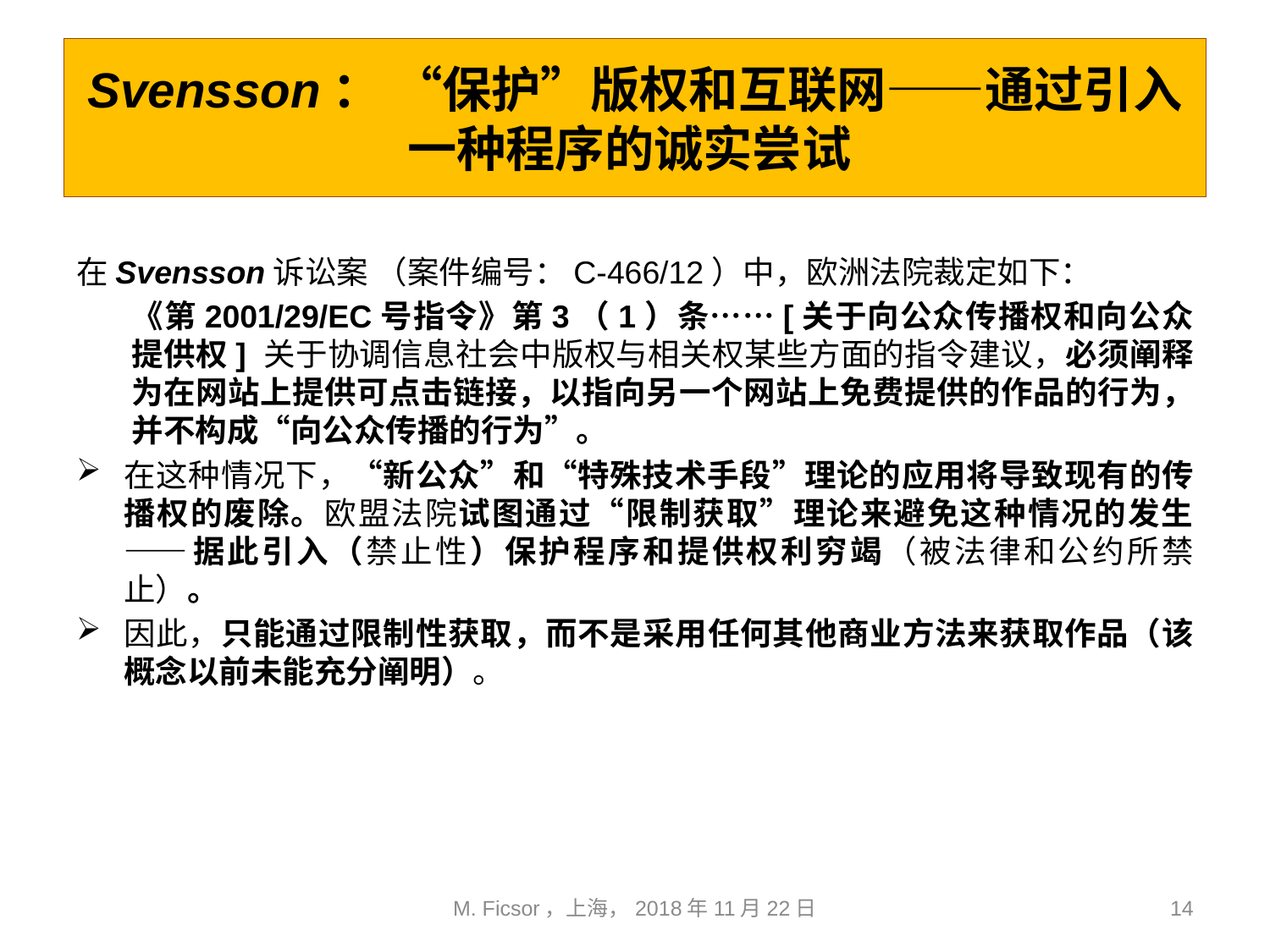

# Svensson： “保护”版权和互联网——通过引入一种程序的诚实尝试

在Svensson诉讼案 （案件编号：C-466/12）中，欧洲法院裁定如下：
《第2001/29/EC号指令》第3（1）条……[关于向公众传播权和向公众提供权] 关于协调信息社会中版权与相关权某些方面的指令建议，必须阐释为在网站上提供可点击链接，以指向另一个网站上免费提供的作品的行为，并不构成“向公众传播的行为”。
在这种情况下，“新公众”和“特殊技术手段”理论的应用将导致现有的传播权的废除。欧盟法院试图通过“限制获取”理论来避免这种情况的发生——据此引入（禁止性）保护程序和提供权利穷竭（被法律和公约所禁止）。
因此，只能通过限制性获取，而不是采用任何其他商业方法来获取作品（该概念以前未能充分阐明）。
M. Ficsor，上海，2018年11月22日
14